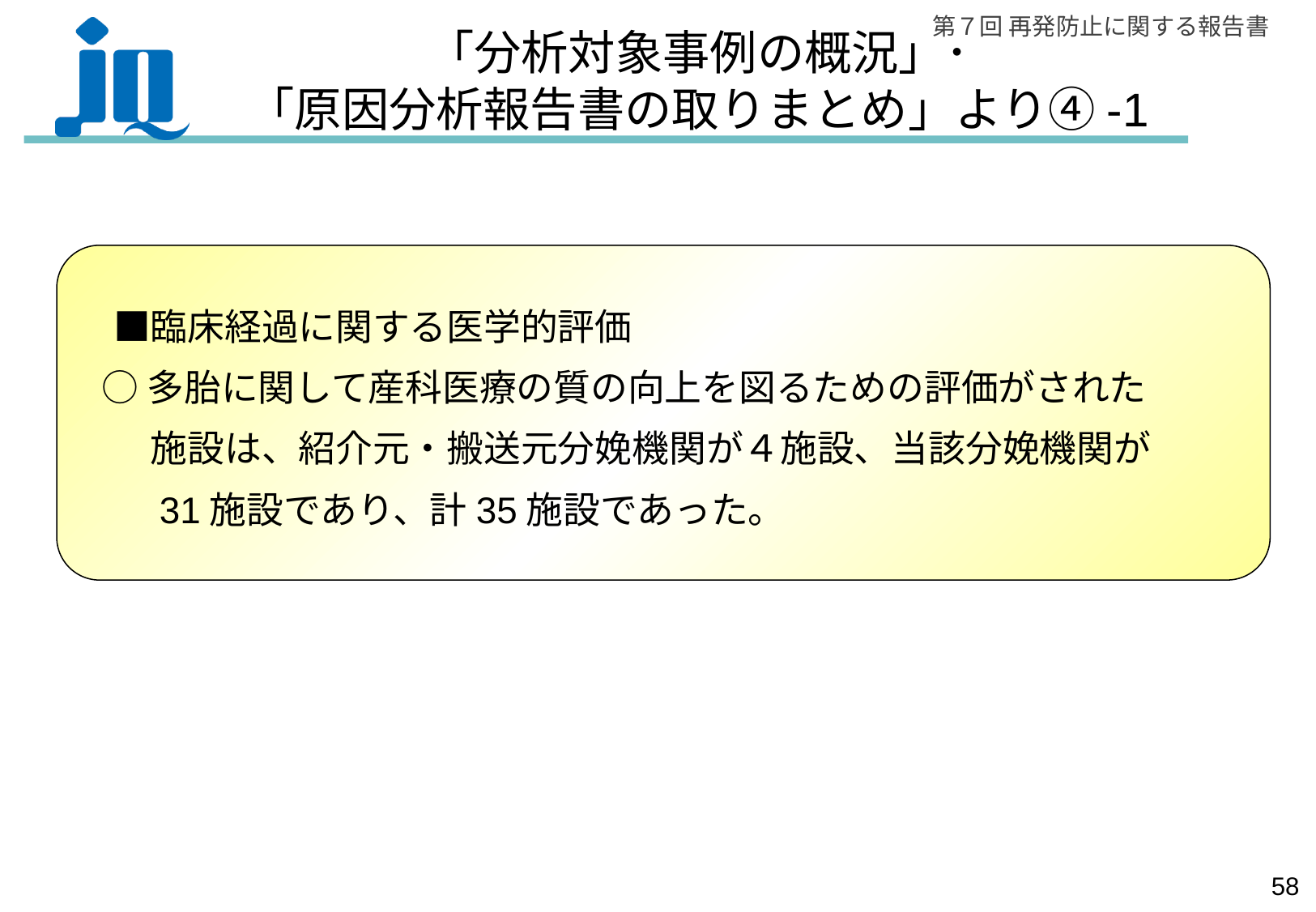

# 「分析対象事例の概況」･ 「原因分析報告書の取りまとめ」より④-1
　■臨床経過に関する医学的評価
   ○多胎に関して産科医療の質の向上を図るための評価がされた
　　施設は、紹介元・搬送元分娩機関が４施設、当該分娩機関が
　　31施設であり、計35施設であった。
58